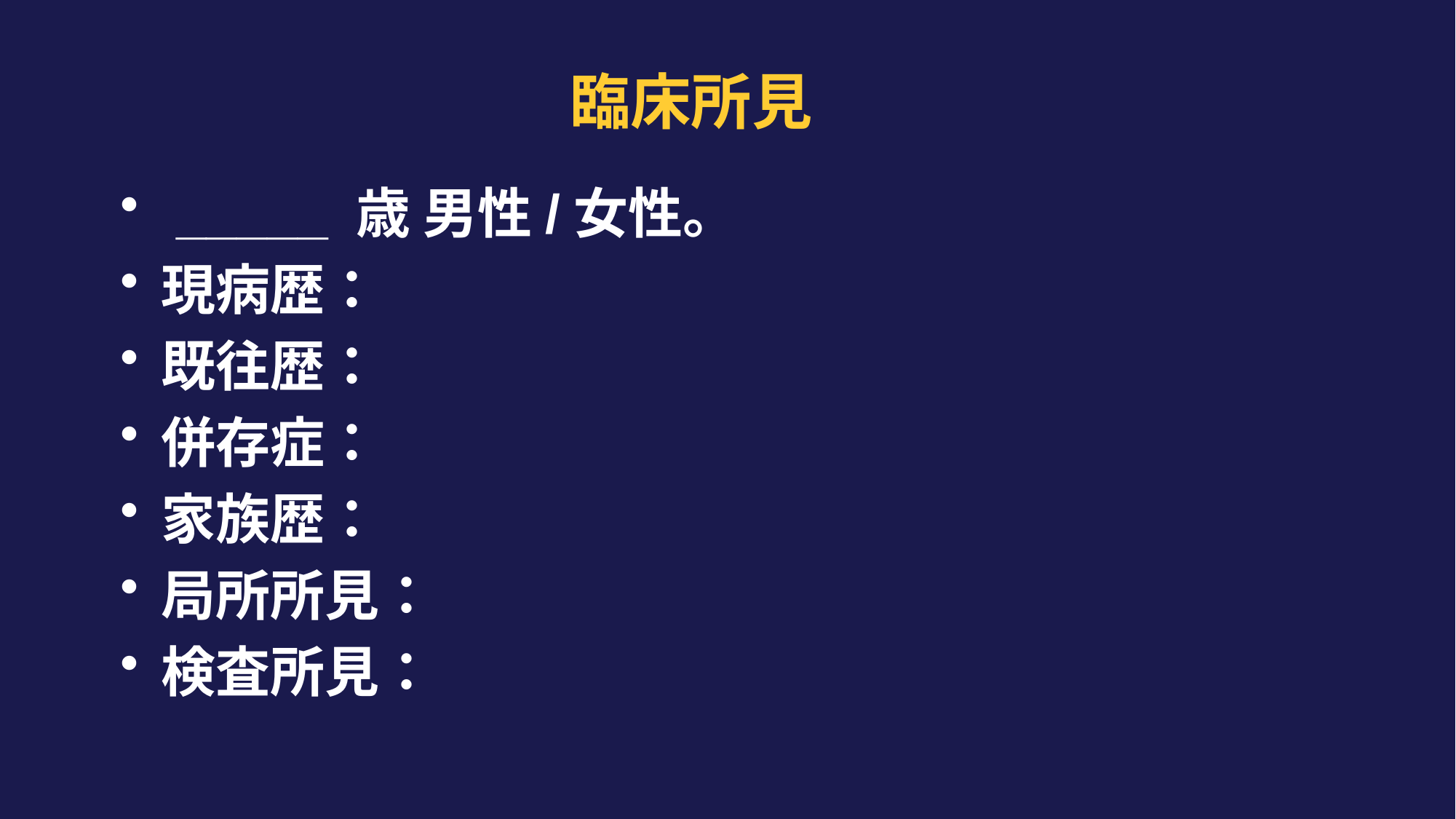

# 臨床所見
 _____ 歳 男性/女性。
現病歴：
既往歴：
併存症：
家族歴：
局所所見：
検査所見：